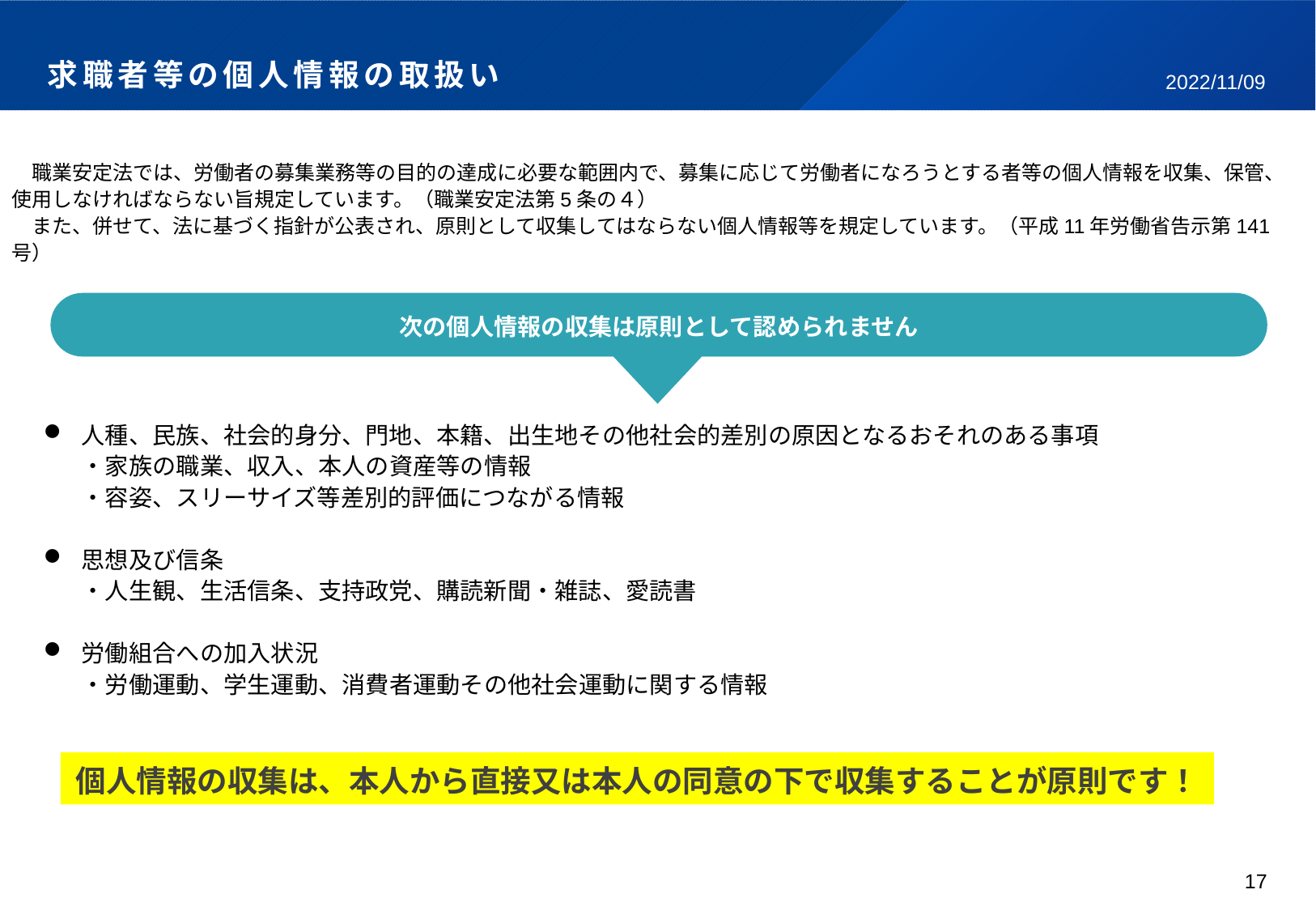

# 求職者等の個人情報の取扱い
2022/11/09
　職業安定法では、労働者の募集業務等の目的の達成に必要な範囲内で、募集に応じて労働者になろうとする者等の個人情報を収集、保管、使用しなければならない旨規定しています。（職業安定法第5条の４）
　また、併せて、法に基づく指針が公表され、原則として収集してはならない個人情報等を規定しています。（平成11年労働省告示第141号）
次の個人情報の収集は原則として認められません

人種、民族、社会的身分、門地、本籍、出生地その他社会的差別の原因となるおそれのある事項
・家族の職業、収入、本人の資産等の情報
・容姿、スリーサイズ等差別的評価につながる情報

思想及び信条
・人生観、生活信条、支持政党、購読新聞・雑誌、愛読書

労働組合への加入状況
・労働運動、学生運動、消費者運動その他社会運動に関する情報
個人情報の収集は、本人から直接又は本人の同意の下で収集することが原則です！
17